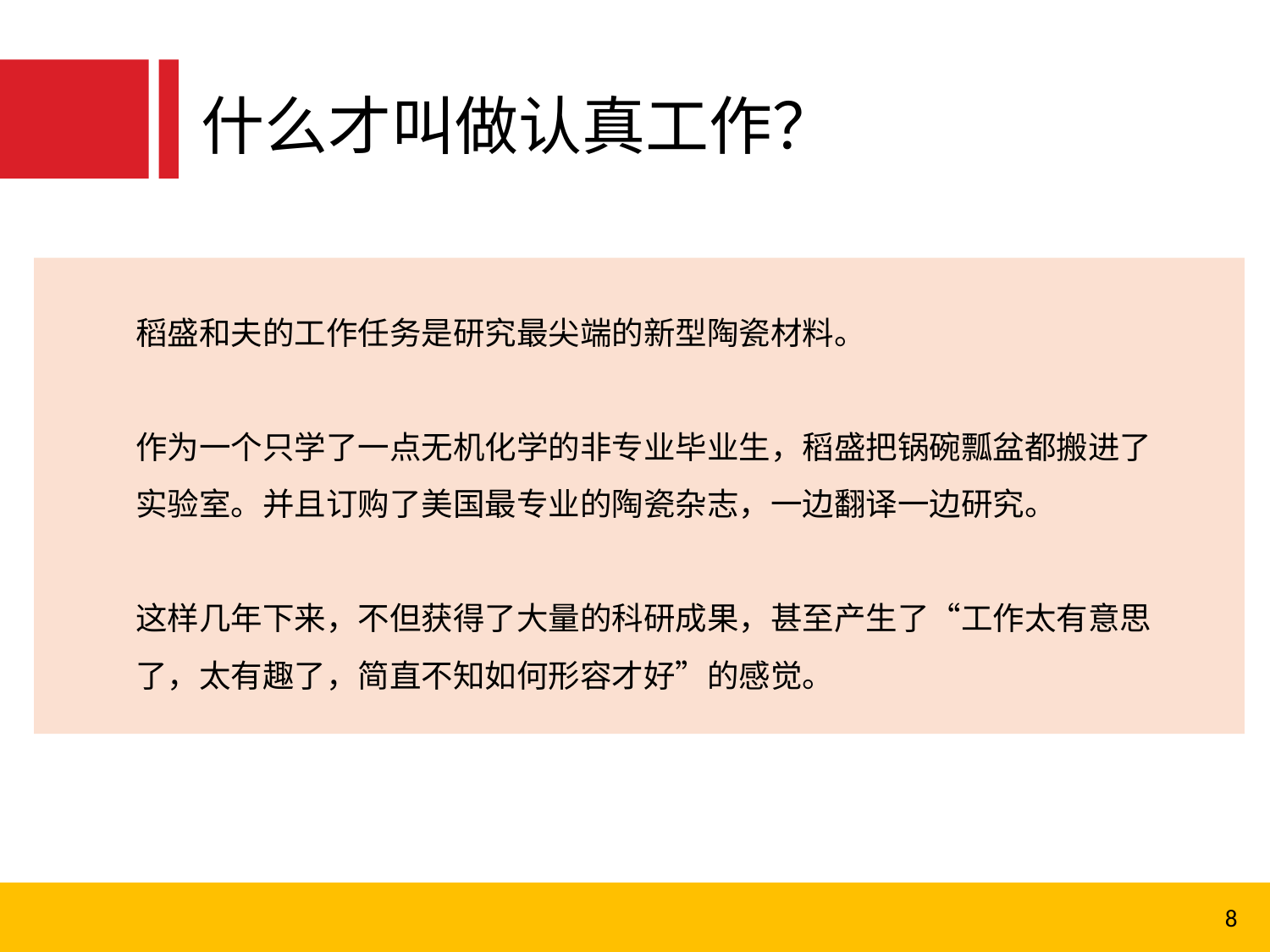

什么才叫做认真工作？

稻盛和夫的工作任务是研究最尖端的新型陶瓷材料。

作为一个只学了一点无机化学的非专业毕业生，稻盛把锅碗瓢盆都搬进了实验室。并且订购了美国最专业的陶瓷杂志，一边翻译一边研究。

这样几年下来，不但获得了大量的科研成果，甚至产生了“工作太有意思了，太有趣了，简直不知如何形容才好”的感觉。

8